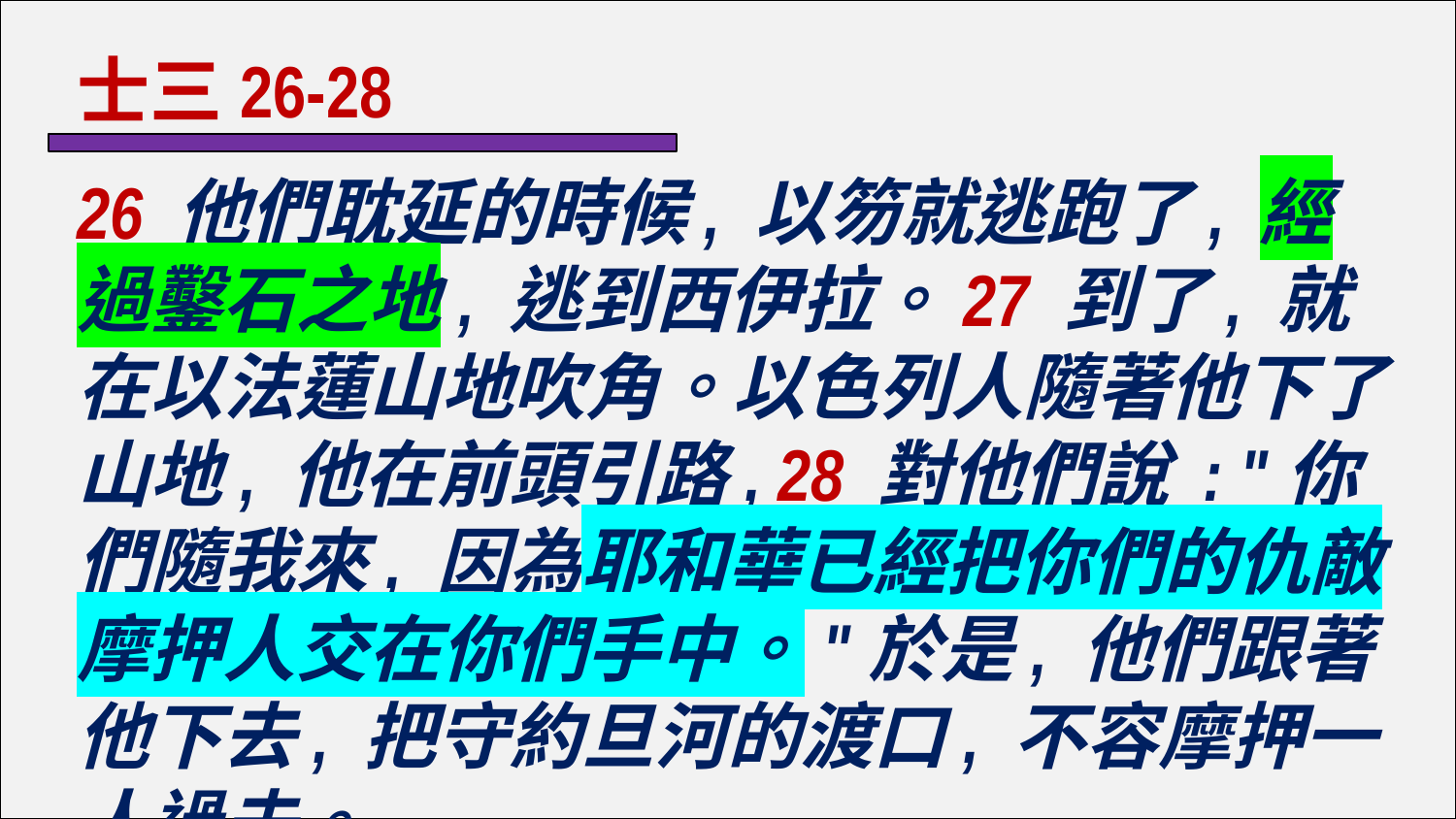

士三26-28

26 他們耽延的時候, 以笏就逃跑了, 經過鑿石之地, 逃到西伊拉。27 到了, 就在以法蓮山地吹角。以色列人隨著他下了山地, 他在前頭引路, 28 對他們說 : "你們隨我來, 因為耶和華已經把你們的仇敵摩押人交在你們手中。"於是, 他們跟著他下去, 把守約旦河的渡口, 不容摩押一人過去。